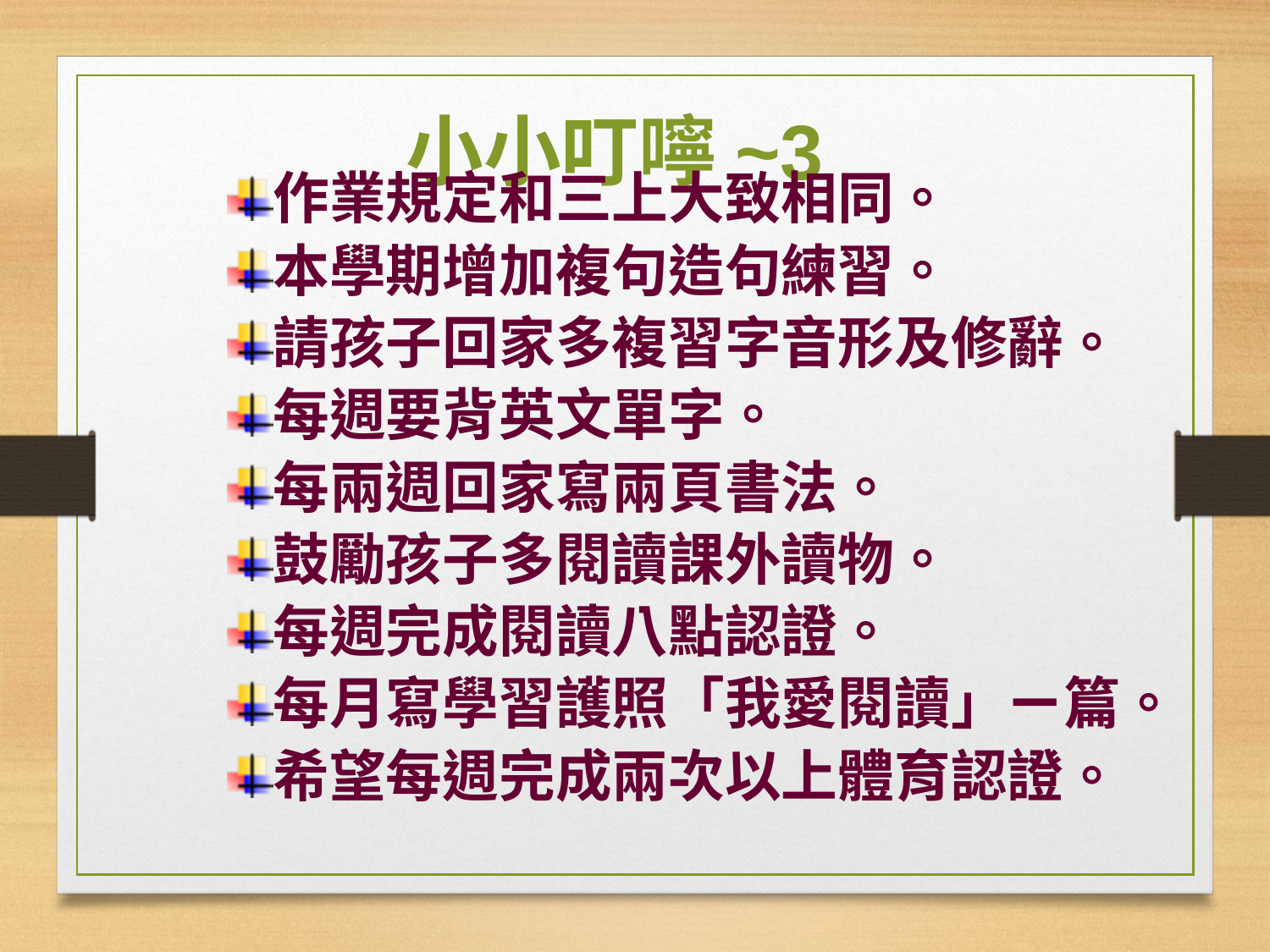

小小叮嚀~3
作業規定和三上大致相同。
本學期增加複句造句練習。
請孩子回家多複習字音形及修辭。
每週要背英文單字。
每兩週回家寫兩頁書法。
鼓勵孩子多閱讀課外讀物。
每週完成閱讀八點認證。
每月寫學習護照「我愛閱讀」ㄧ篇。
希望每週完成兩次以上體育認證。